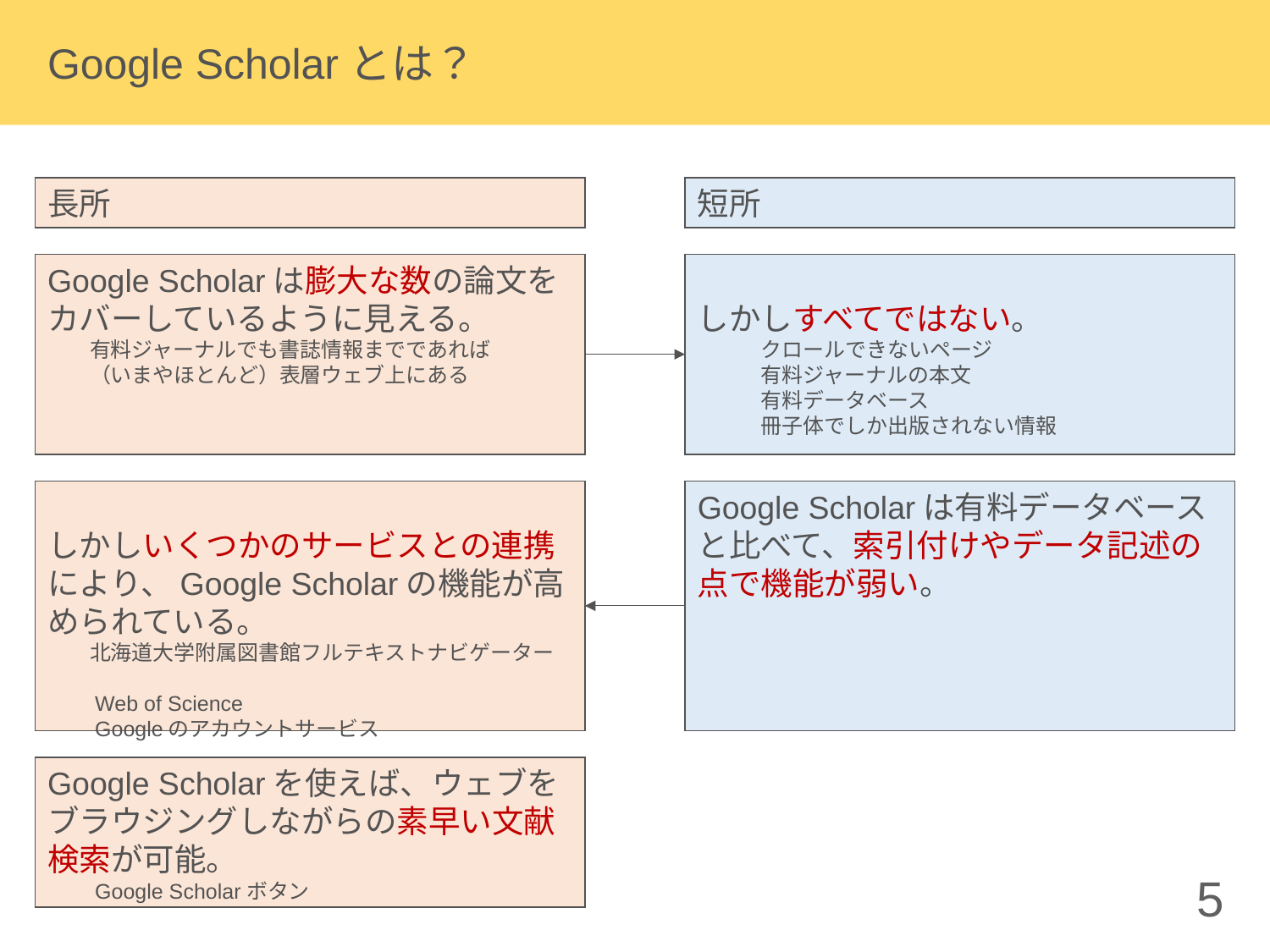

Google Scholarとは？
長所
短所
Google Scholarは膨大な数の論文を
カバーしているように見える。
　　有料ジャーナルでも書誌情報までであれば
　　（いまやほとんど）表層ウェブ上にある

しかしすべてではない。
クロールできないページ
有料ジャーナルの本文
有料データベース
冊子体でしか出版されない情報

しかしいくつかのサービスとの連携により、Google Scholarの機能が高められている。
　　北海道大学附属図書館フルテキストナビゲーター
　　Web of Science
　　Googleのアカウントサービス
Google Scholarは有料データベースと比べて、索引付けやデータ記述の点で機能が弱い。
Google Scholarを使えば、ウェブをブラウジングしながらの素早い文献検索が可能。
　　Google Scholarボタン
5